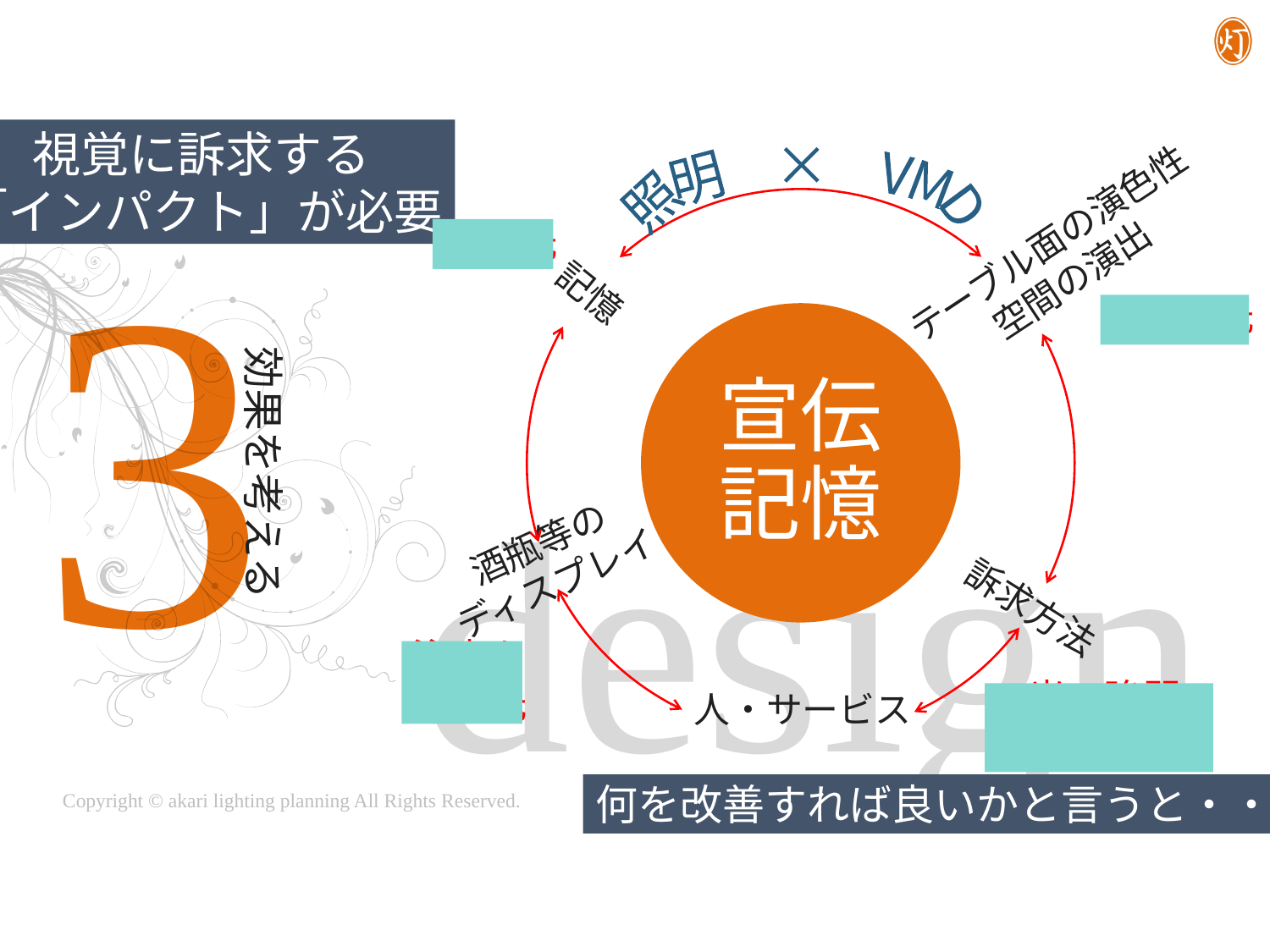

視覚に訴求する
「インパクト」が必要
照明　×　VMD

テーブル面の演色性
空間の演出
寛ぐ光

3

記憶
魅せる光

宣伝
記憶
効果を考える
design
酒瓶等の
ディスプレイ
訴求方法
注文を
促す光

光の強弱
（シーン設定）
人・サービス

何を改善すれば良いかと言うと・・・
Copyright © akari lighting planning All Rights Reserved.